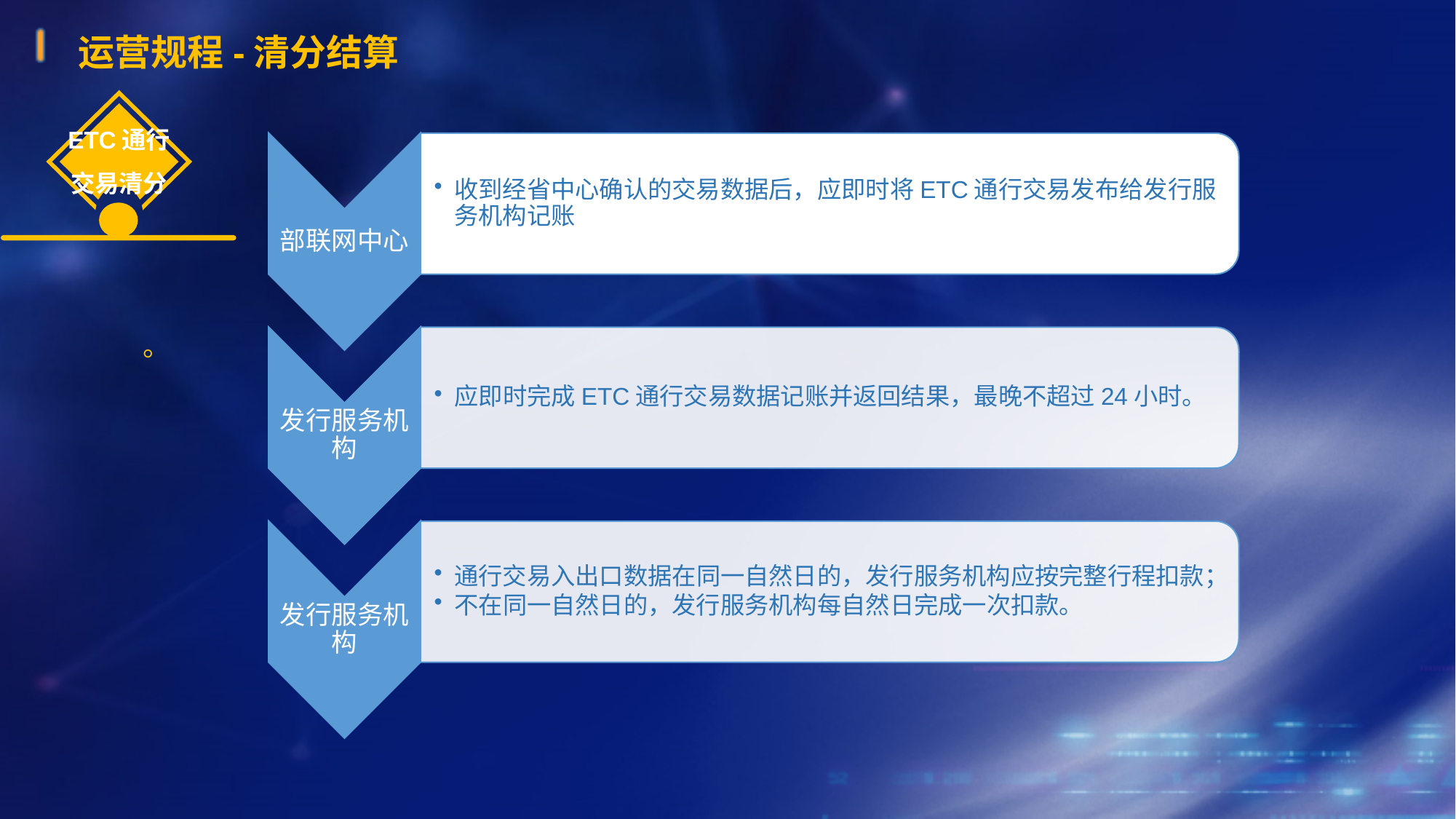

运营规程-清分结算
ETC通行交易清分
部联网中心
收到经省中心确认的交易数据后，应即时将ETC通行交易发布给发行服务机构记账
发行服务机构
应即时完成ETC通行交易数据记账并返回结果，最晚不超过24小时。
发行服务机构
通行交易入出口数据在同一自然日的，发行服务机构应按完整行程扣款；
不在同一自然日的，发行服务机构每自然日完成一次扣款。

。
。